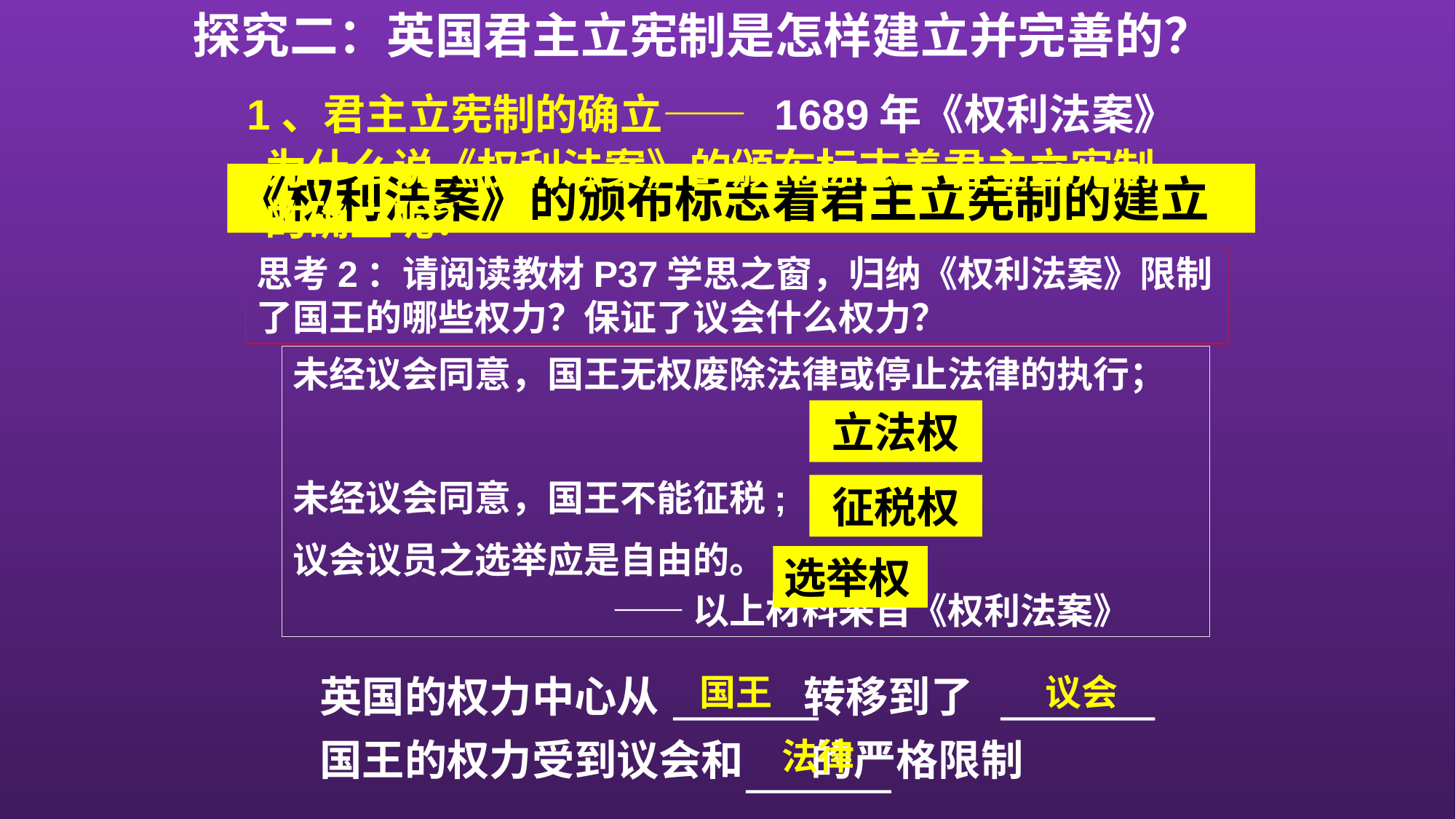

探究二：英国君主立宪制是怎样建立并完善的？
1、君主立宪制的确立——
1689年《权利法案》
为什么说《权利法案》的颁布标志着君主立宪制的确立呢？
《权利法案》的颁布标志着君主立宪制的建立
思考2：请阅读教材P37学思之窗，归纳《权利法案》限制了国王的哪些权力？保证了议会什么权力？
未经议会同意，国王无权废除法律或停止法律的执行；

未经议会同意，国王不能征税;
议会议员之选举应是自由的。
                                       ——以上材料来自《权利法案》
立法权
征税权
选举权
英国的权力中心从               转移到了
国王
议会

国王的权力受到议会和       的严格限制
法律